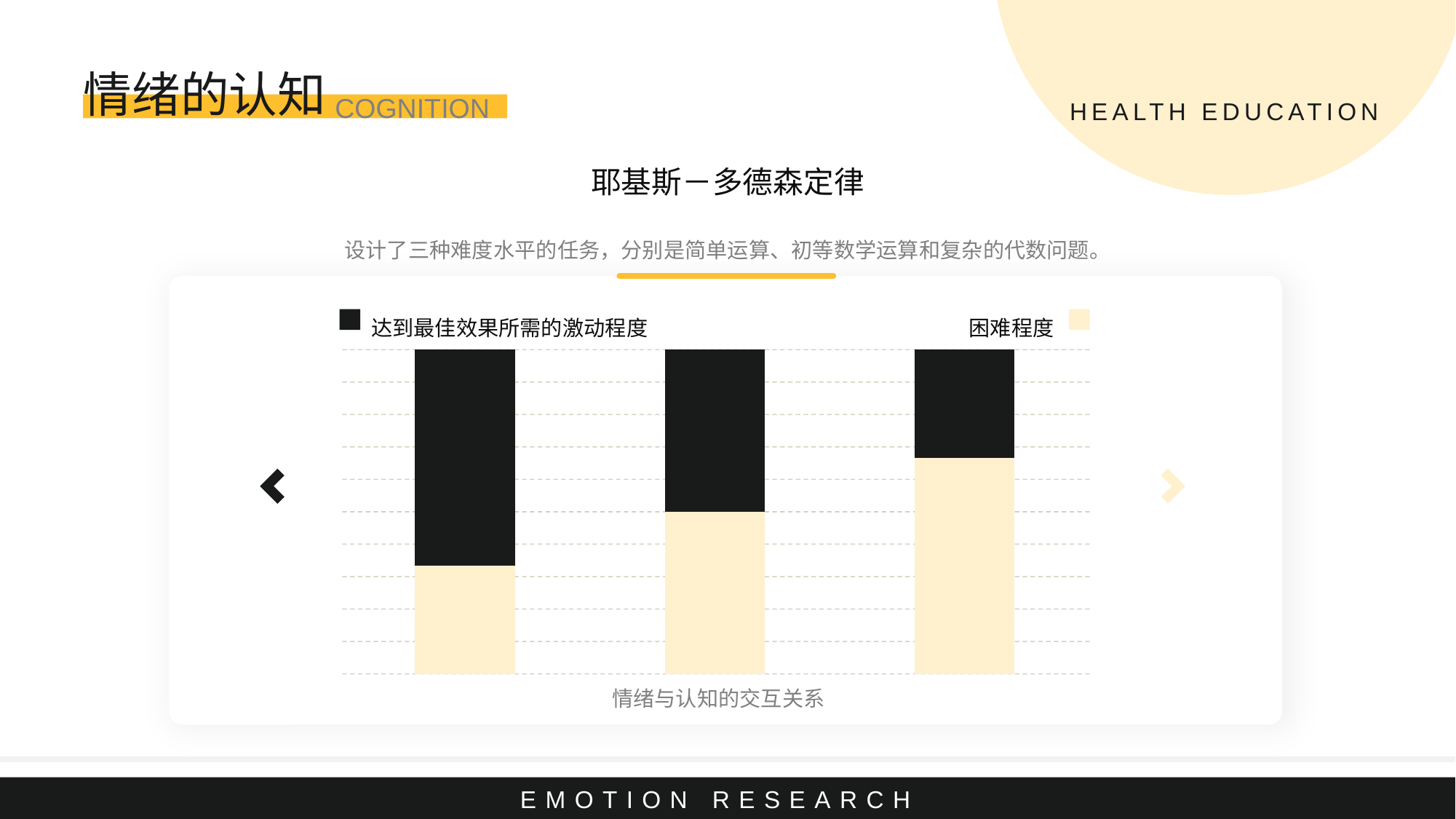

情绪的认知
COGNITION
HEALTH EDUCATION

耶基斯－多德森定律
设计了三种难度水平的任务，分别是简单运算、初等数学运算和复杂的代数问题。

达到最佳效果所需的激动程度
困难程度

### Chart

| Category | 系列 1 | 系列 2 |
|---|---|---|
| 类别 1 | 2.0 | 4.0 |
| 类别 2 | 3.0 | 3.0 |
| 类别 3 | 4.0 | 2.0 |

情绪与认知的交互关系

EMOTION RESEARCH